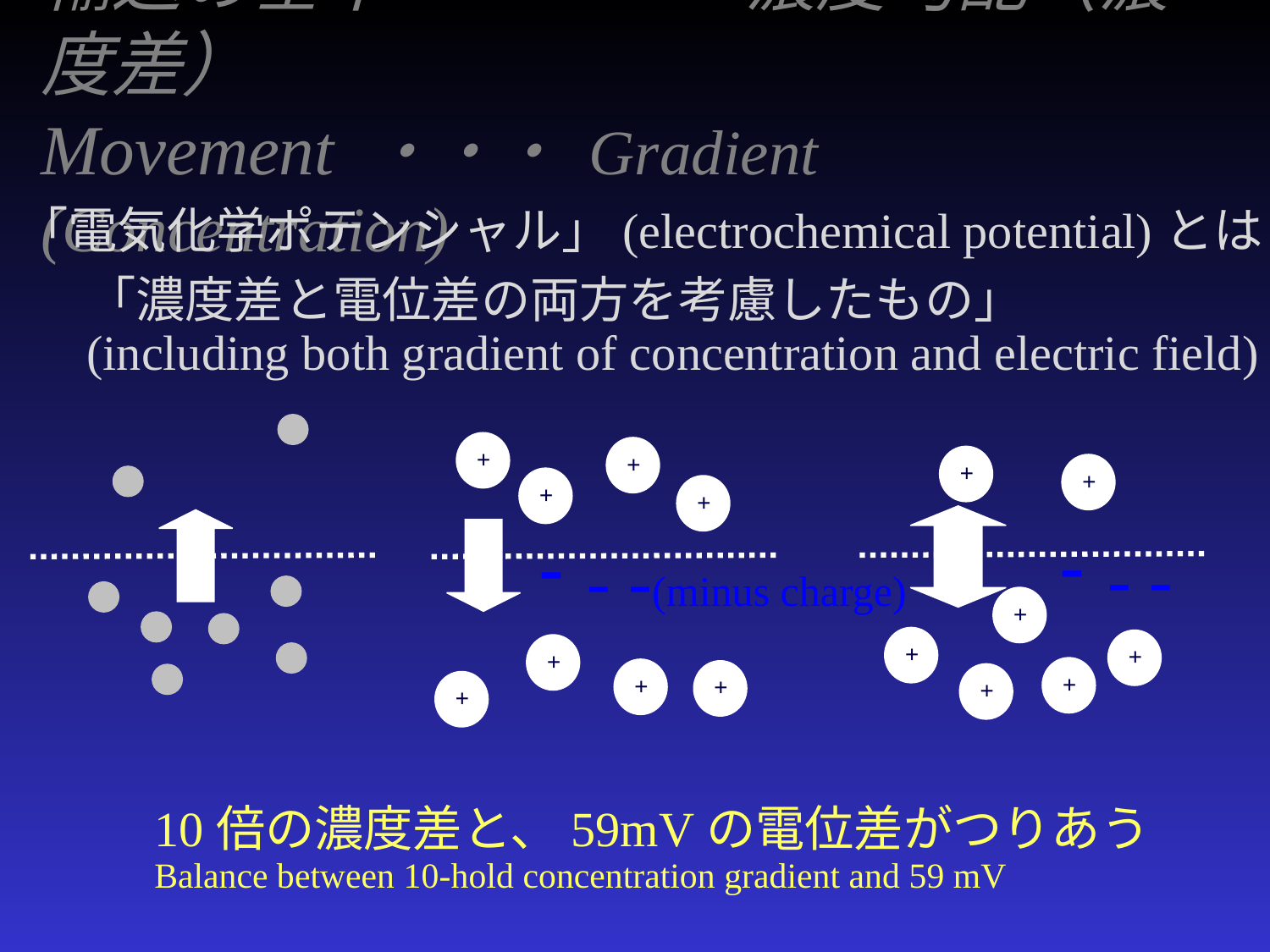

# 輸送の基本　・・・　濃度勾配（濃度差） Movement ・・・ Gradient (Concentration)
「電気化学ポテンシャル」(electrochemical potential)とは
「濃度差と電位差の両方を考慮したもの」
(including both gradient of concentration and electric field)

+
+
+
+

+
+
+
+
+
+

 - -

+
+
+
+
+

 - -(minus charge)

10倍の濃度差と、59mVの電位差がつりあう
Balance between 10-hold concentration gradient and 59 mV